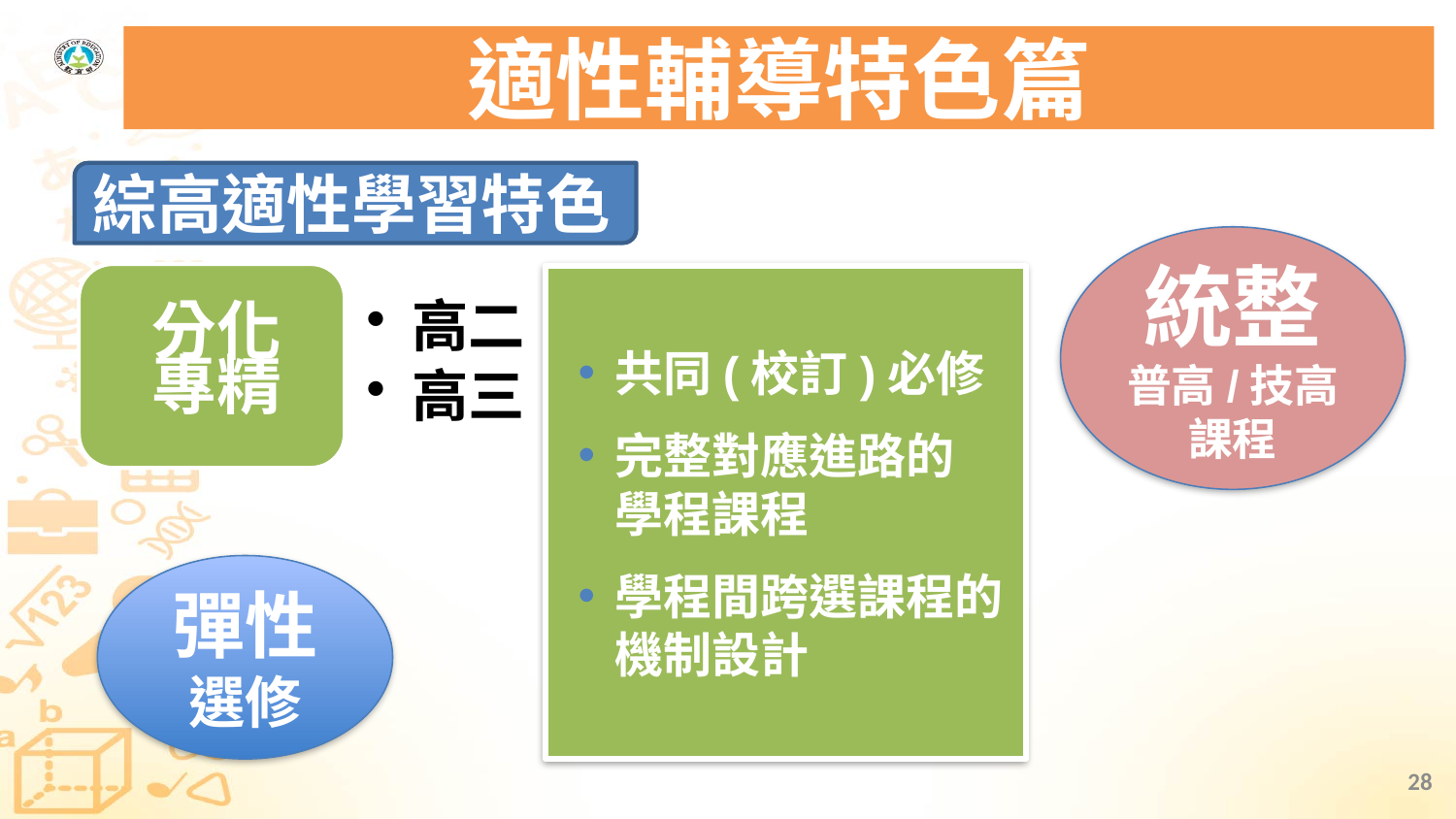

# 適性輔導特色篇
綜高適性學習特色
統整
普高/技高課程
分化
專精
高二
高三
共同(校訂)必修
完整對應進路的 學程課程
學程間跨選課程的機制設計
彈性
選修
28